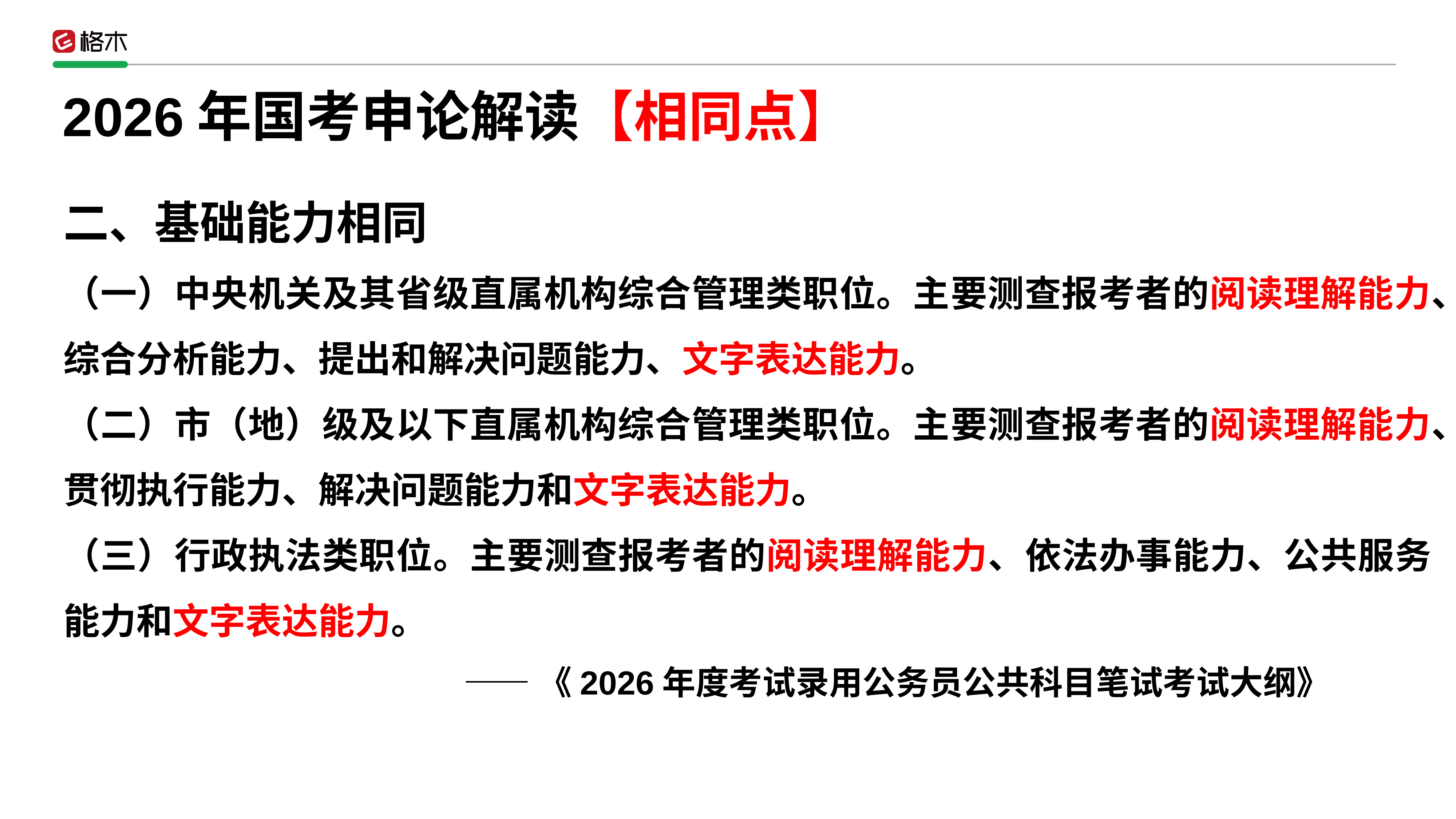

2026年国考申论解读【相同点】
二、基础能力相同
（一）中央机关及其省级直属机构综合管理类职位。主要测查报考者的阅读理解能力、综合分析能力、提出和解决问题能力、文字表达能力。
（二）市（地）级及以下直属机构综合管理类职位。主要测查报考者的阅读理解能力、贯彻执行能力、解决问题能力和文字表达能力。
（三）行政执法类职位。主要测查报考者的阅读理解能力、依法办事能力、公共服务能力和文字表达能力。
                                                     ——《2026年度考试录用公务员公共科目笔试考试大纲》